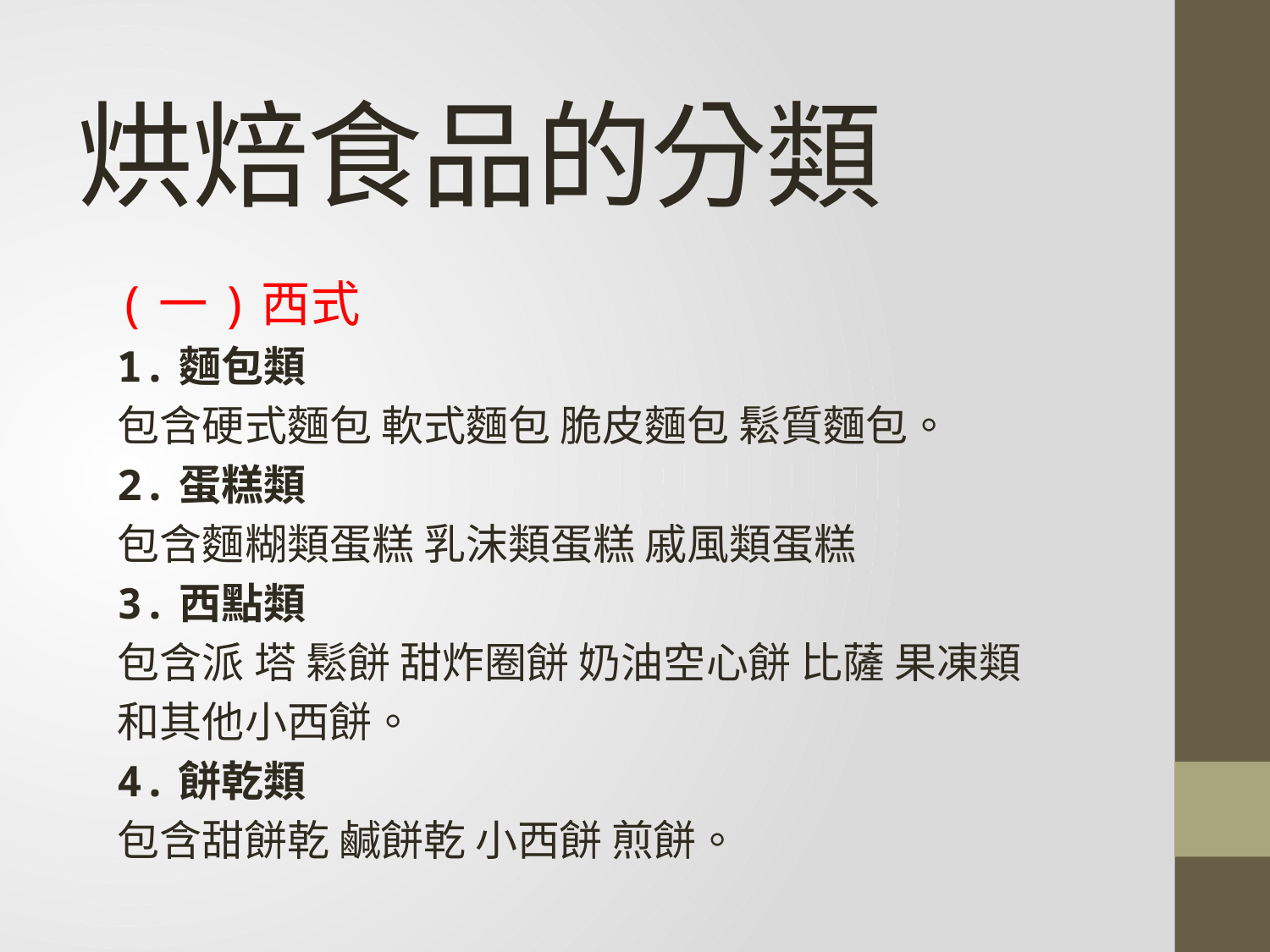

# 烘焙食品的分類
(一)西式
1.麵包類
包含硬式麵包 軟式麵包 脆皮麵包 鬆質麵包。
2.蛋糕類
包含麵糊類蛋糕 乳沫類蛋糕 戚風類蛋糕
3.西點類
包含派 塔 鬆餅 甜炸圈餅 奶油空心餅 比薩 果凍類
和其他小西餅。
4.餅乾類
包含甜餅乾 鹹餅乾 小西餅 煎餅。